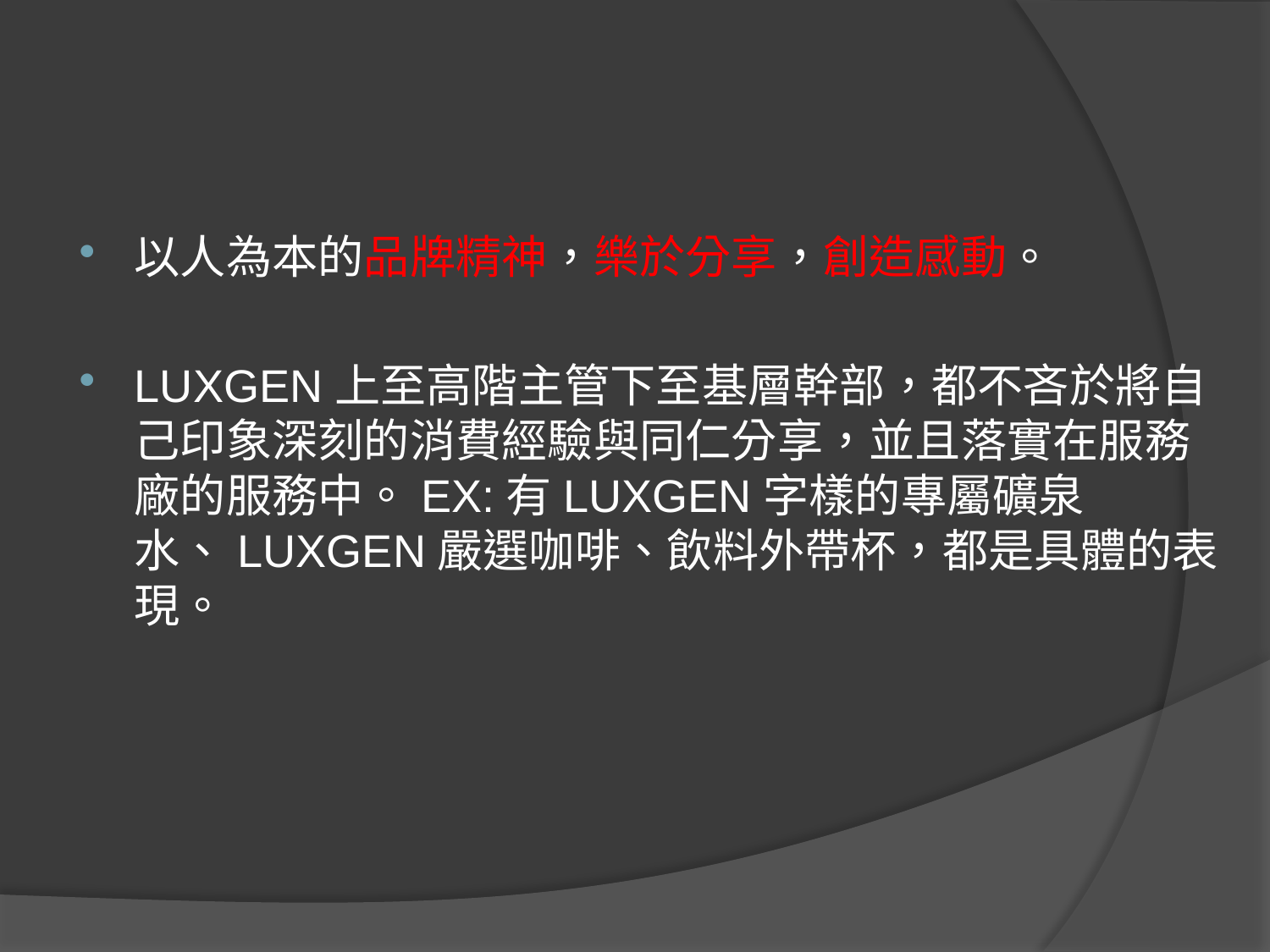

#
以人為本的品牌精神，樂於分享，創造感動。

LUXGEN上至高階主管下至基層幹部，都不吝於將自己印象深刻的消費經驗與同仁分享，並且落實在服務廠的服務中。EX:有LUXGEN字樣的專屬礦泉水、LUXGEN嚴選咖啡、飲料外帶杯，都是具體的表現。